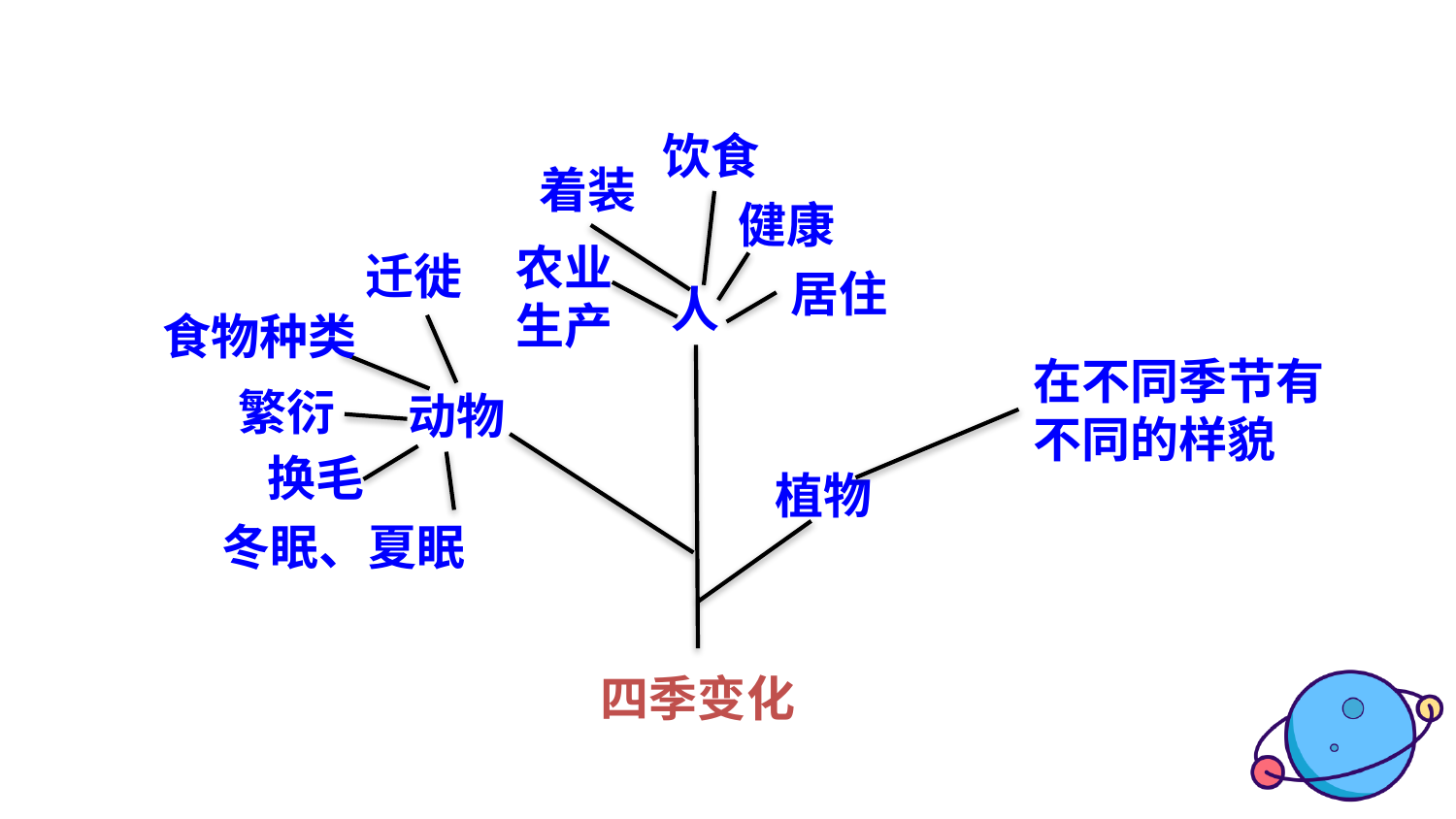

饮食
着装
健康
农业生产
迁徙
居住
人
食物种类
在不同季节有不同的样貌
繁衍
动物
换毛
冬眠、夏眠
植物
四季变化